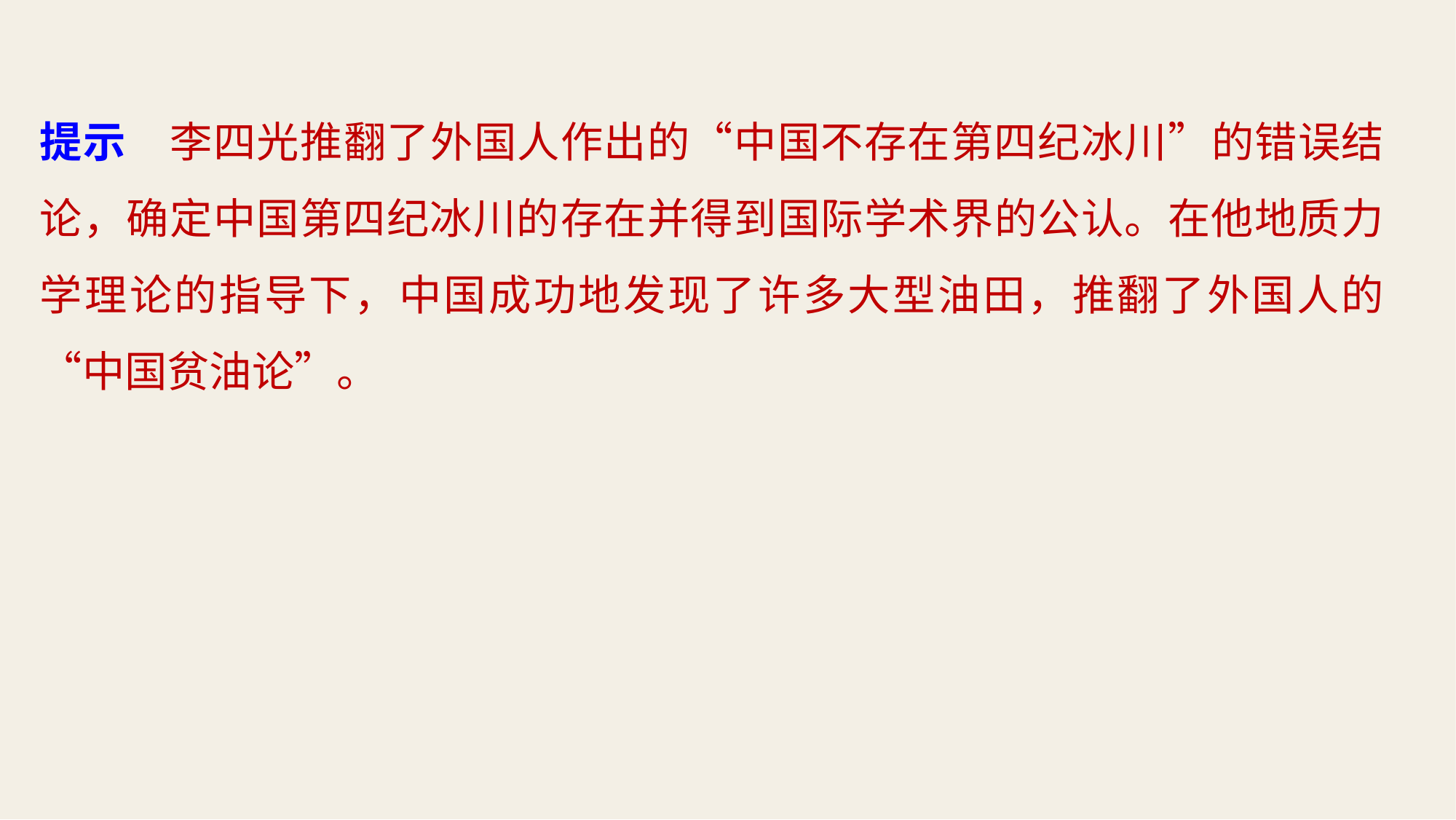

提示　李四光推翻了外国人作出的“中国不存在第四纪冰川”的错误结论，确定中国第四纪冰川的存在并得到国际学术界的公认。在他地质力学理论的指导下，中国成功地发现了许多大型油田，推翻了外国人的“中国贫油论”。